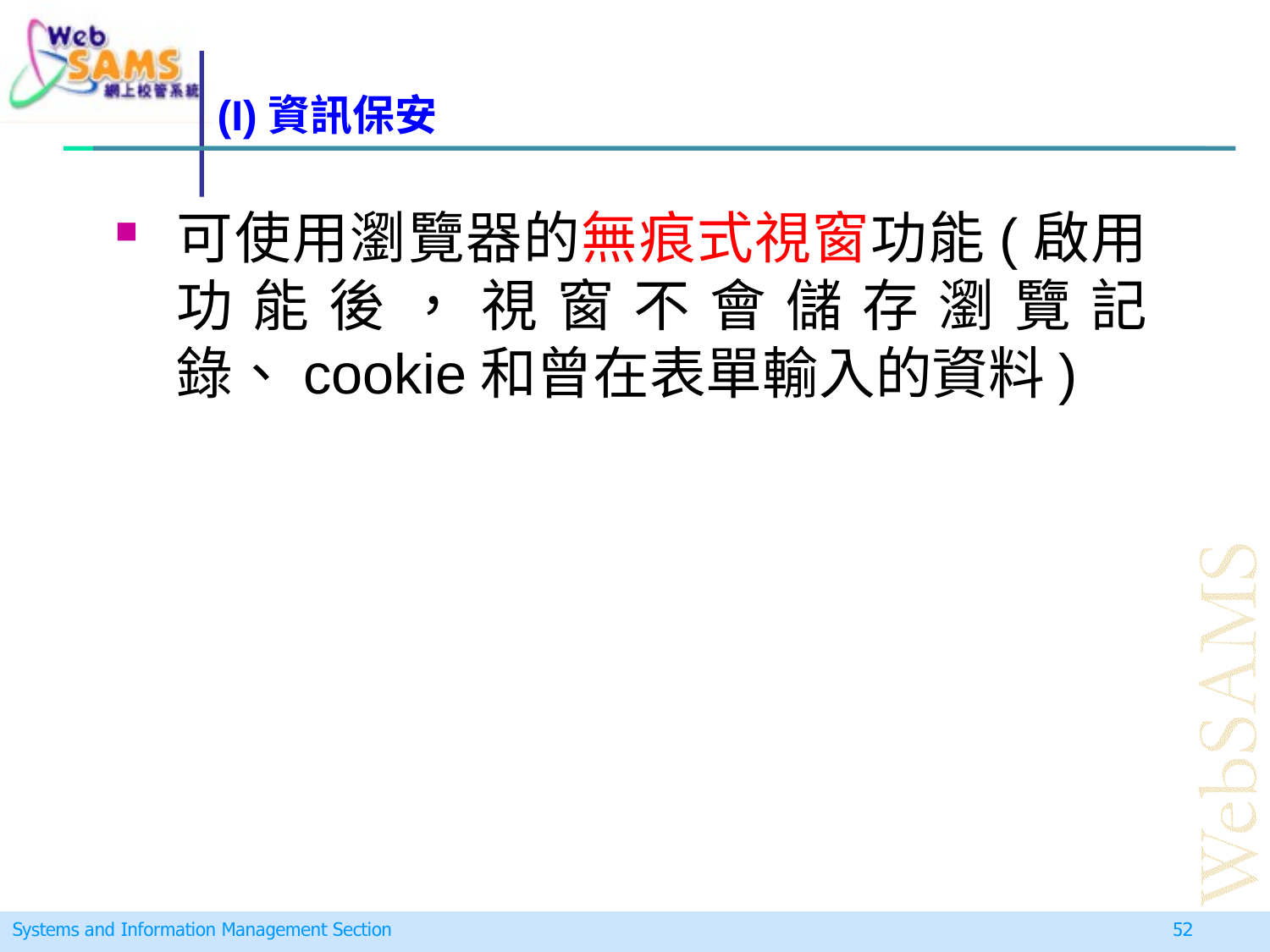

# (I)資訊保安
可使用瀏覽器的無痕式視窗功能(啟用功能後，視窗不會儲存瀏覽記錄、cookie和曾在表單輸入的資料)